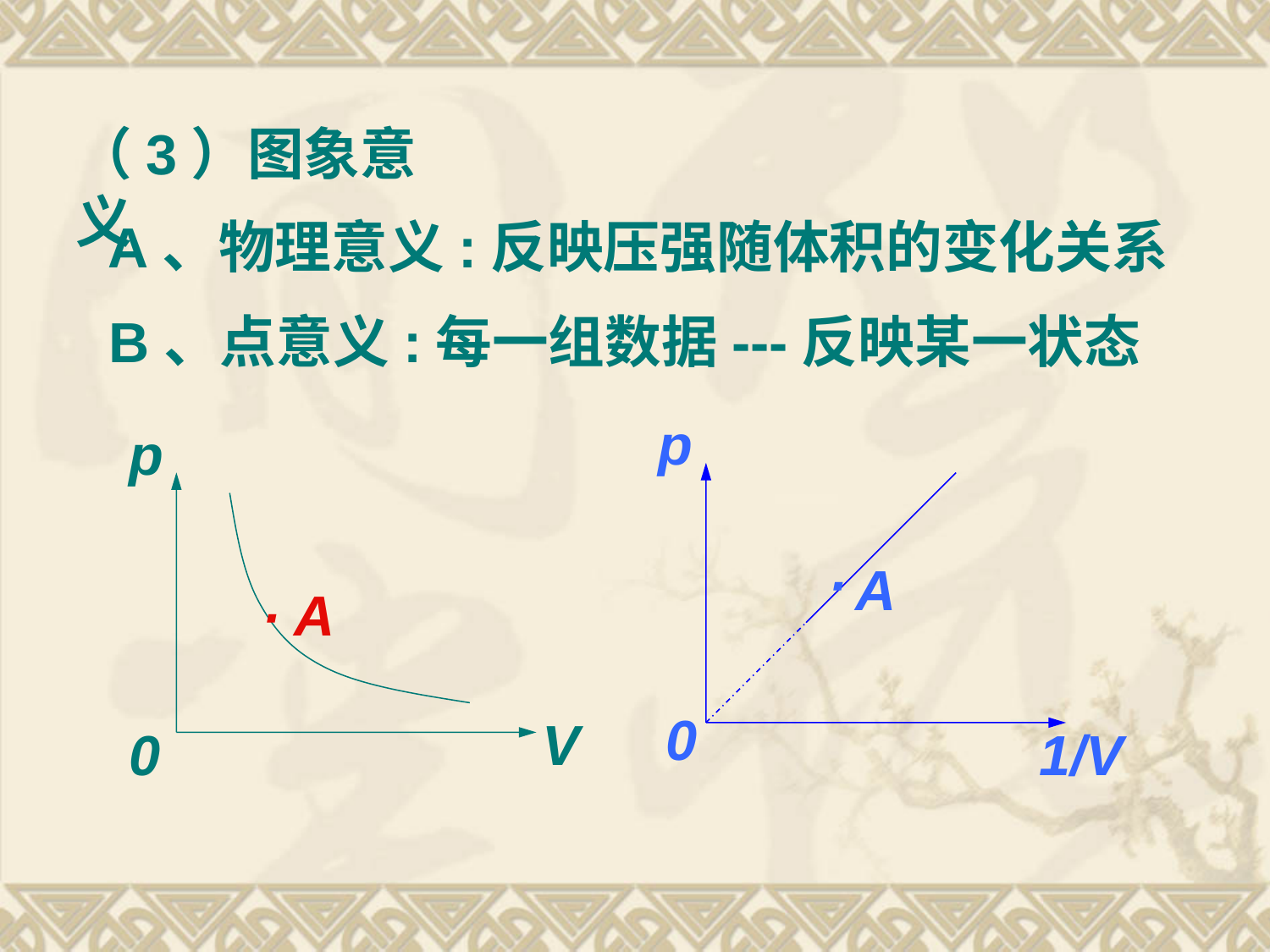

（3）图象意义
A、物理意义:反映压强随体积的变化关系
B、点意义:每一组数据---反映某一状态
p

·

0
1/V

A
p

·
V

0
A